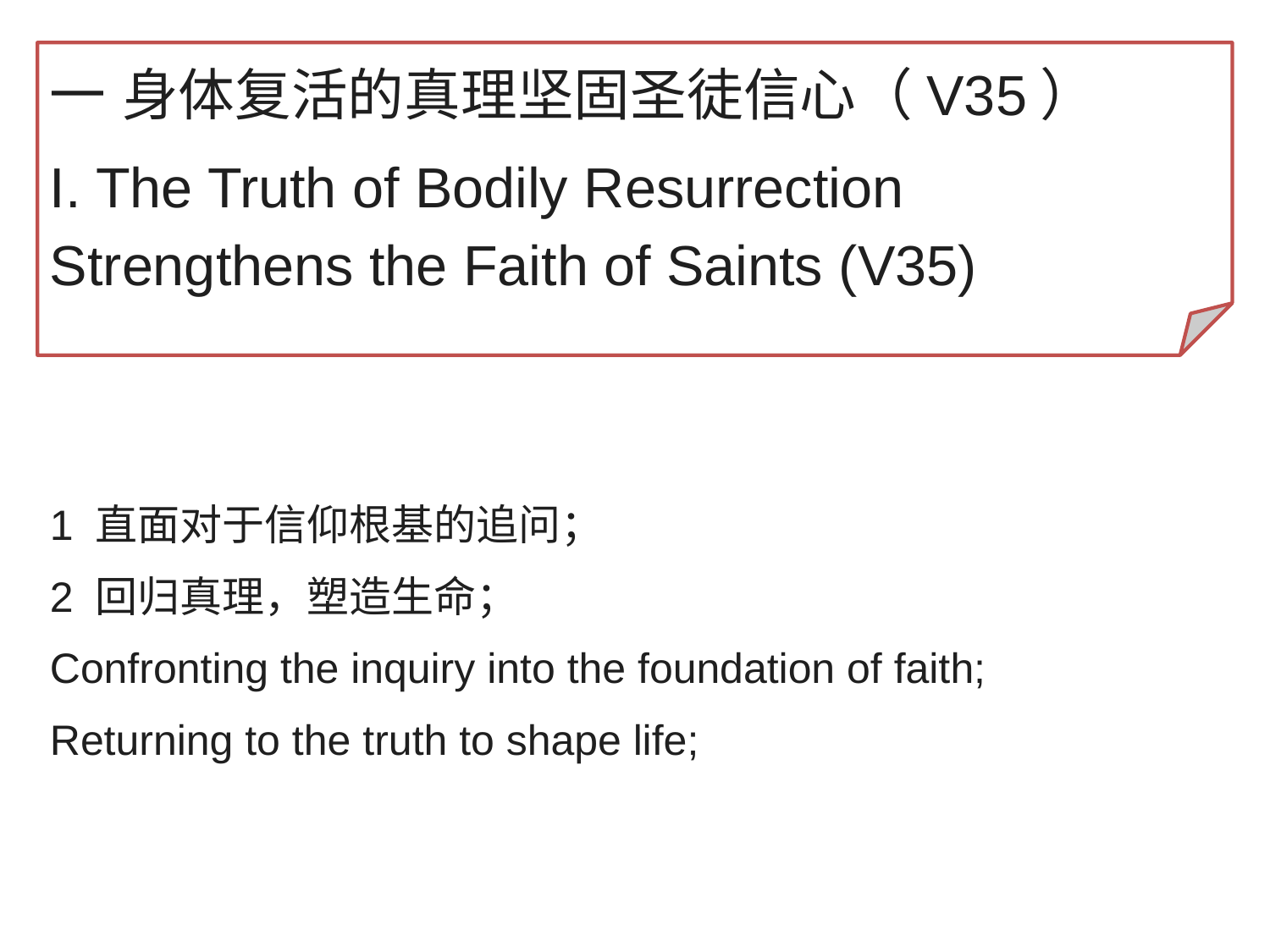

一 身体复活的真理坚固圣徒信心（V35）
I. The Truth of Bodily Resurrection Strengthens the Faith of Saints (V35)
1 直面对于信仰根基的追问；
2 回归真理，塑造生命；
Confronting the inquiry into the foundation of faith;
Returning to the truth to shape life;